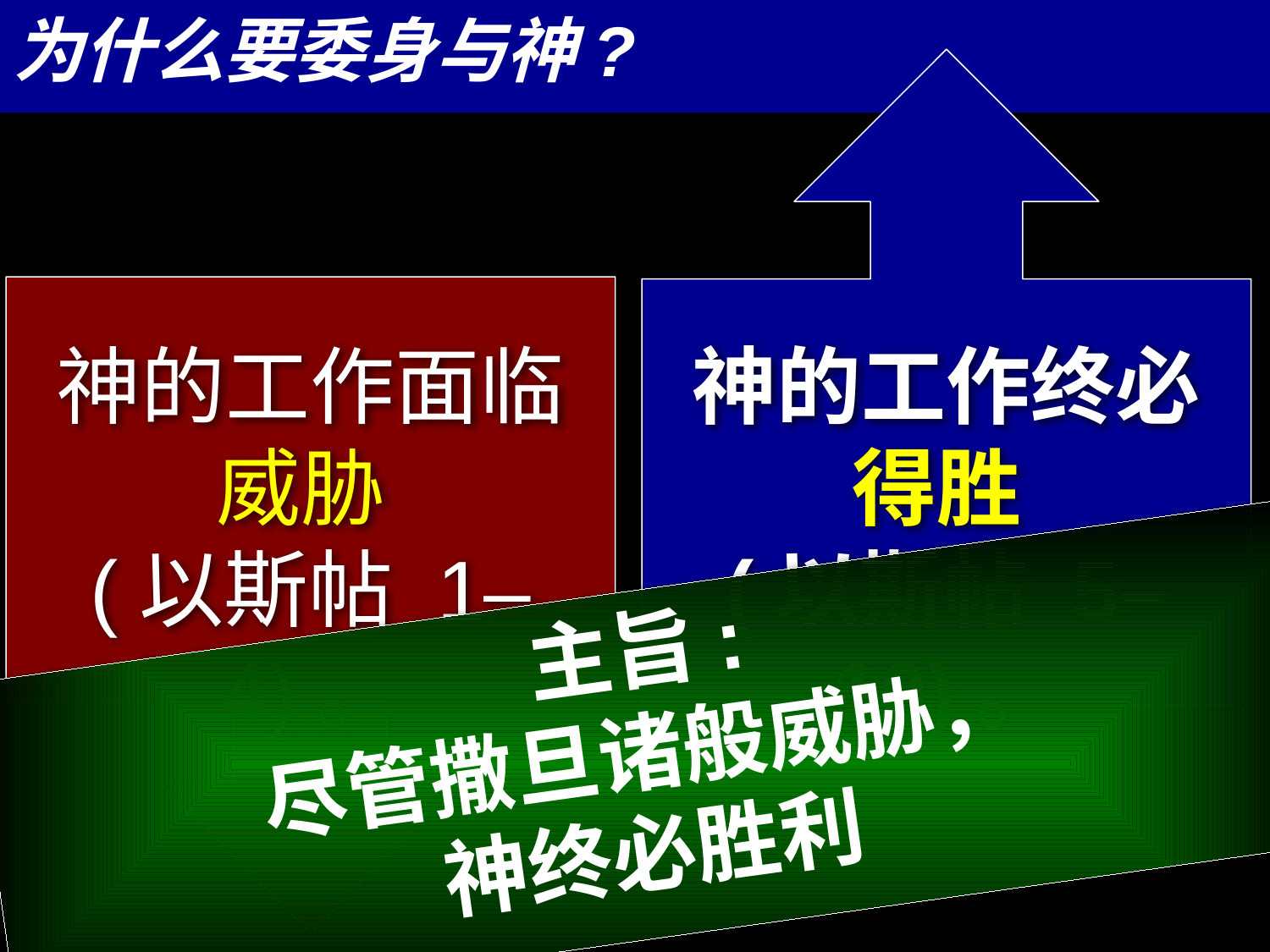

为什么要委身与神?

# 神的工作面临威胁 (以斯帖 1–4)。
神的工作终必得胜
(以斯帖 5–10)。
主旨:
尽管撒旦诸般威胁，
神终必胜利